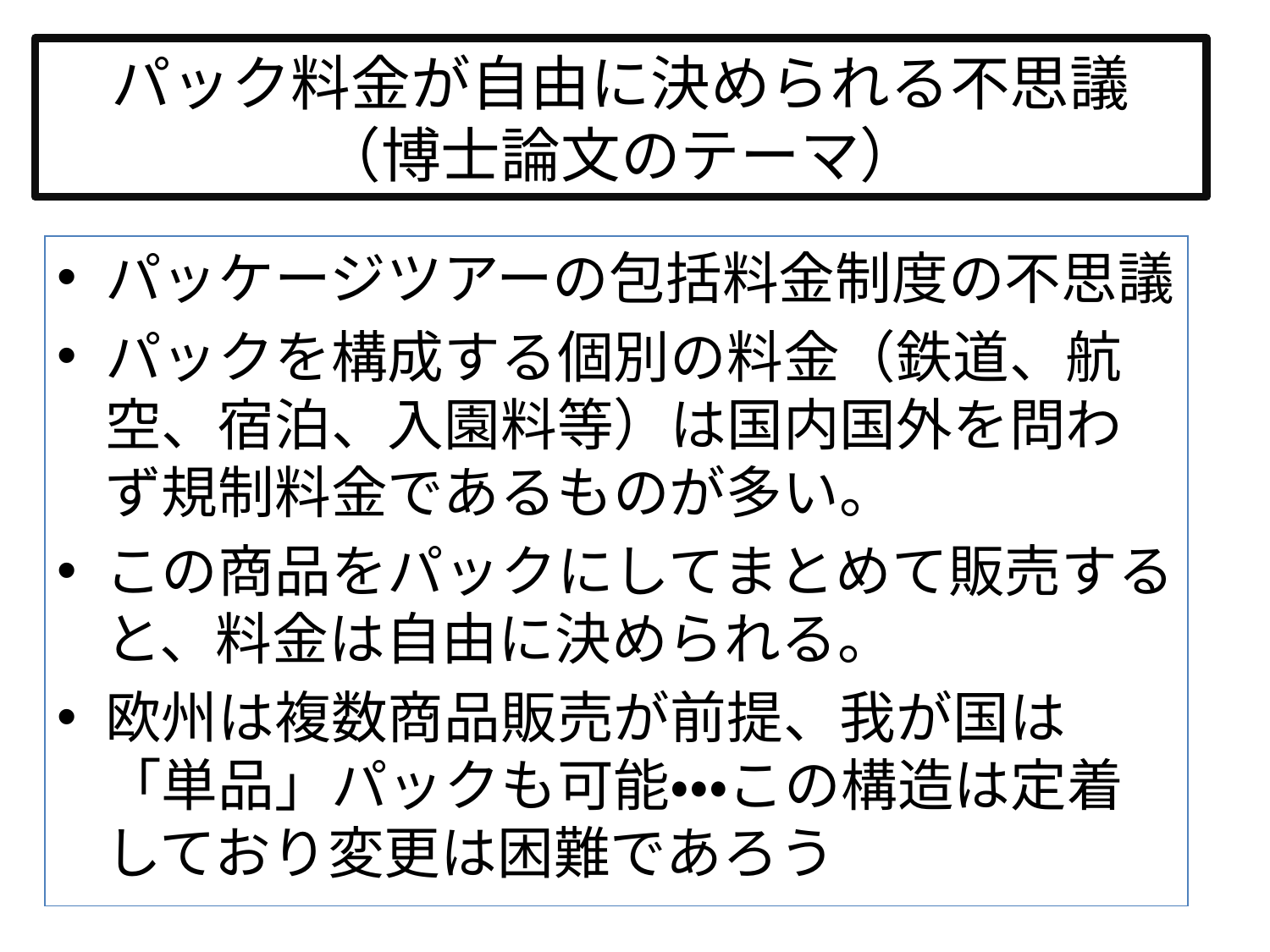

パック料金が自由に決められる不思議
（博士論文のテーマ）
パッケージツアーの包括料金制度の不思議
パックを構成する個別の料金（鉄道、航空、宿泊、入園料等）は国内国外を問わず規制料金であるものが多い。
この商品をパックにしてまとめて販売すると、料金は自由に決められる。
欧州は複数商品販売が前提、我が国は「単品」パックも可能・・・この構造は定着しており変更は困難であろう